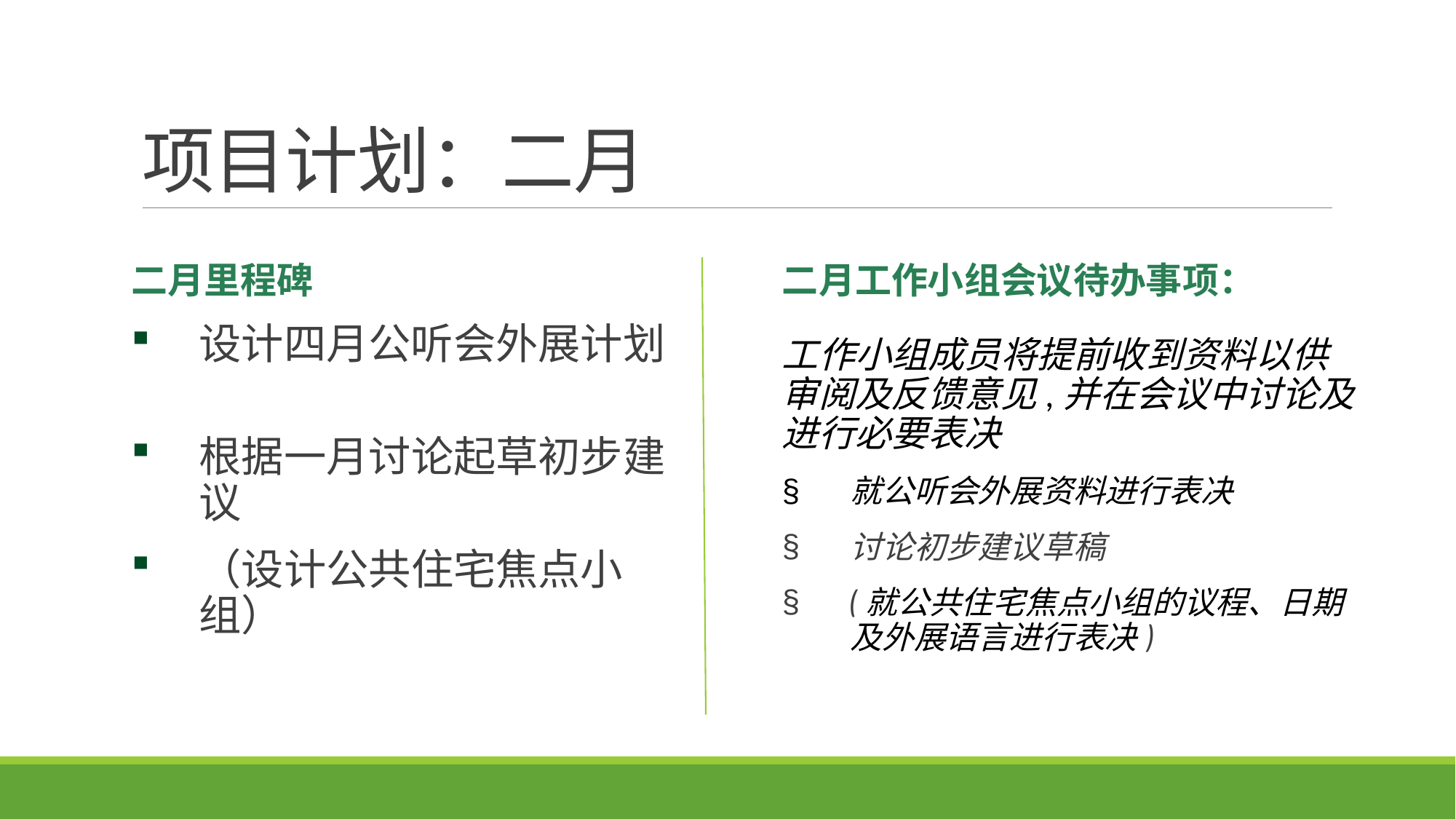

# 项目计划：二月
二月里程碑
设计四月公听会外展计划
根据一月讨论起草初步建议
（设计公共住宅焦点小组）

二月工作小组会议待办事项：  
工作小组成员将提前收到资料以供审阅及反馈意见,并在会议中讨论及进行必要表决
就公听会外展资料进行表决
讨论初步建议草稿
(就公共住宅焦点小组的议程、日期及外展语言进行表决)